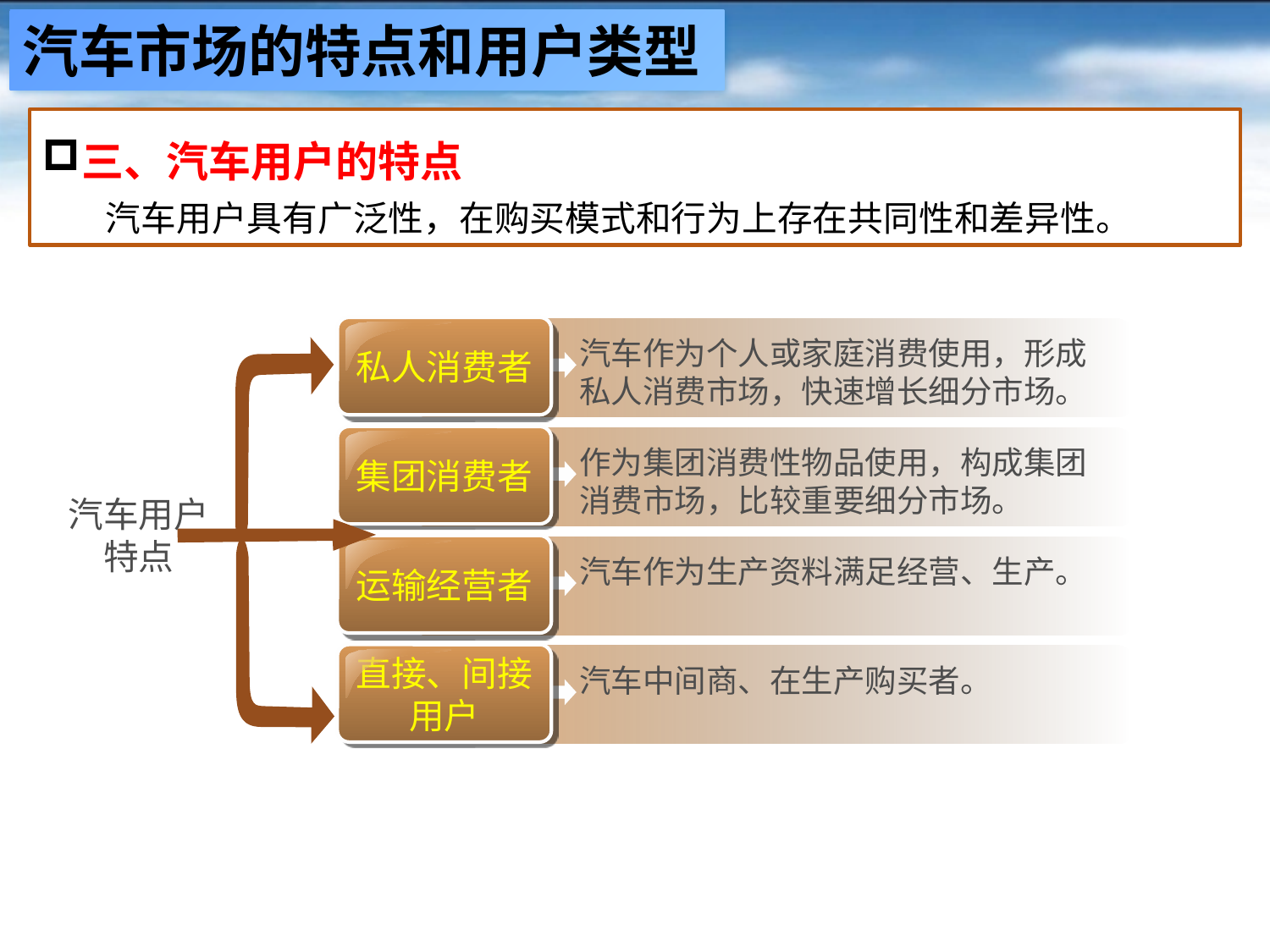

汽车市场的特点和用户类型
三、汽车用户的特点
汽车用户具有广泛性，在购买模式和行为上存在共同性和差异性。
私人消费者

汽车作为个人或家庭消费使用，形成私人消费市场，快速增长细分市场。

集团消费者

作为集团消费性物品使用，构成集团消费市场，比较重要细分市场。

汽车用户特点
运输经营者

汽车作为生产资料满足经营、生产。

直接、间接
用户

汽车中间商、在生产购买者。

7